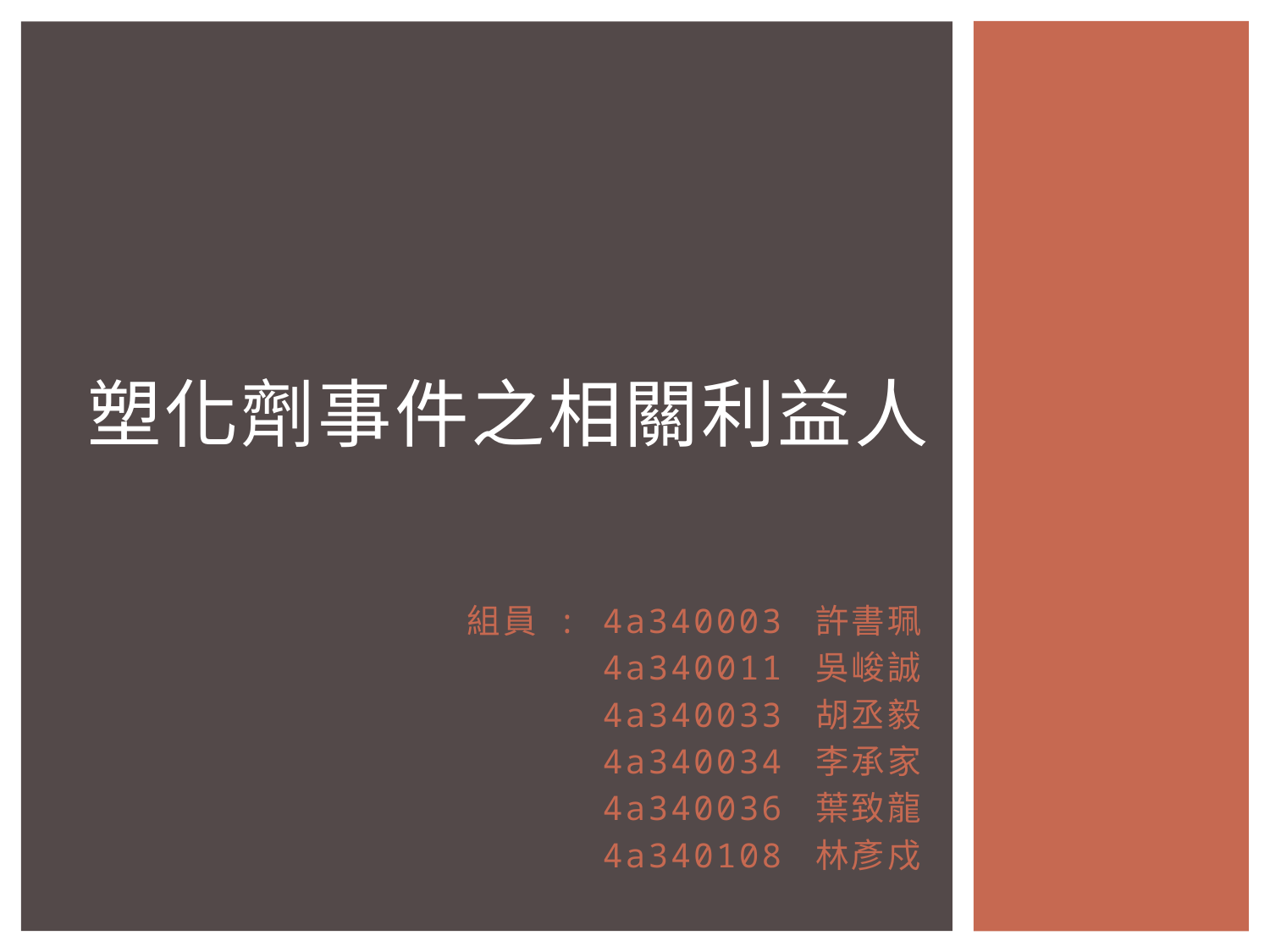

# 塑化劑事件之相關利益人
組員 : 4a340003 許書珮
            4a340011 吳峻誠
            4a340033 胡丞毅
            4a340034 李承家
            4a340036 葉致龍
            4a340108 林彥戍